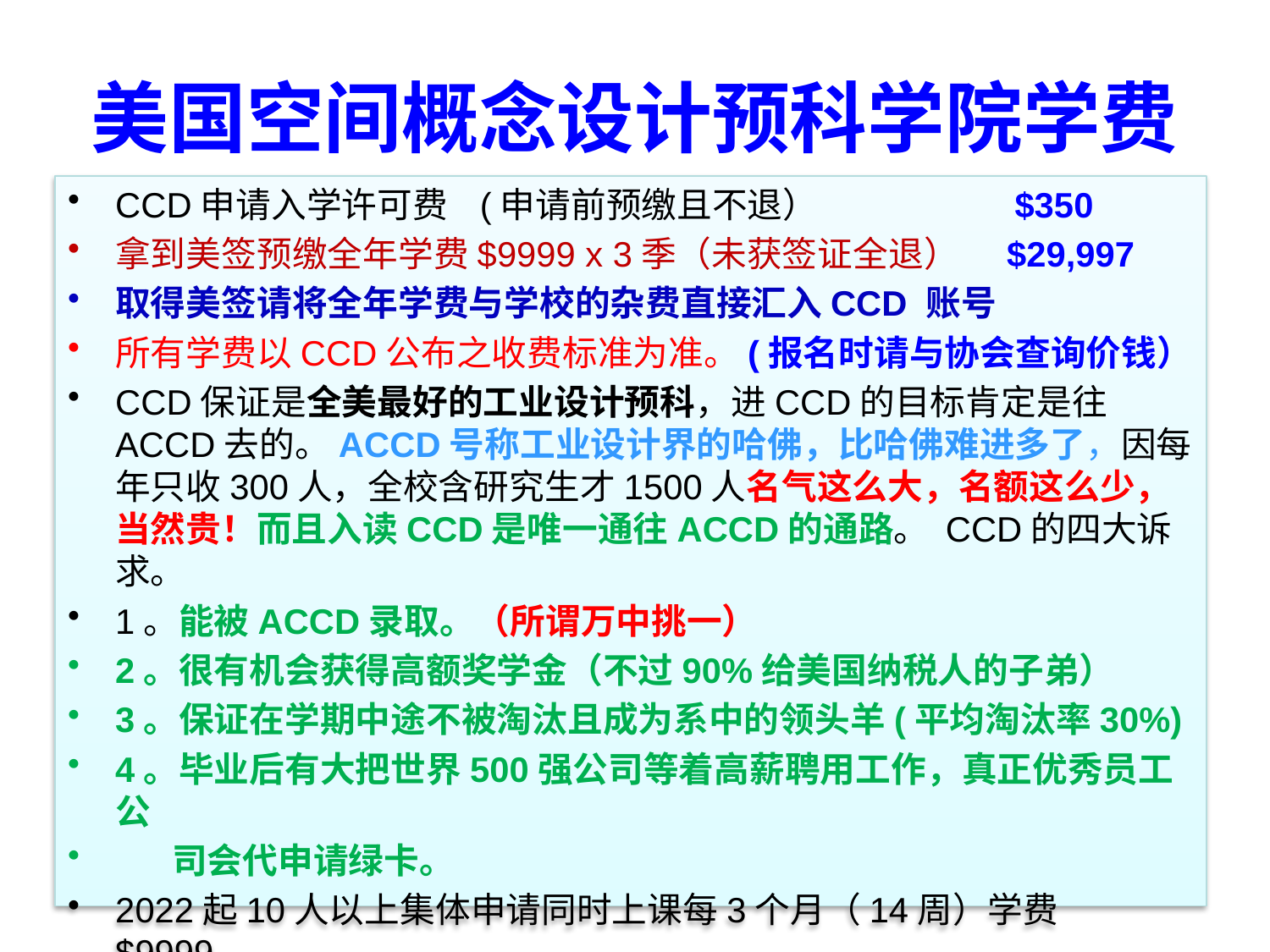

# 美国空间概念设计预科学院学费
CCD申请入学许可费   (申请前预缴且不退）                        $350
拿到美签预缴全年学费$9999 x 3季（未获签证全退）     $29,997
取得美签请将全年学费与学校的杂费直接汇入CCD 账号
所有学费以CCD公布之收费标准为准。(报名时请与协会查询价钱）
CCD保证是全美最好的工业设计预科，进CCD的目标肯定是往ACCD去的。ACCD号称工业设计界的哈佛，比哈佛难进多了，因每年只收300人，全校含研究生才1500人名气这么大，名额这么少，当然贵！而且入读CCD是唯一通往ACCD的通路。 CCD的四大诉求。
1。能被ACCD录取。（所谓万中挑一）
2。很有机会获得高额奖学金（不过90%给美国纳税人的子弟）
3。保证在学期中途不被淘汰且成为系中的领头羊(平均淘汰率30%)
4。毕业后有大把世界500强公司等着高薪聘用工作，真正优秀员工公
      司会代申请绿卡。
2022起10人以上集体申请同时上课每3个月（14周）学费$9999。
10人以下单独上课费用另计